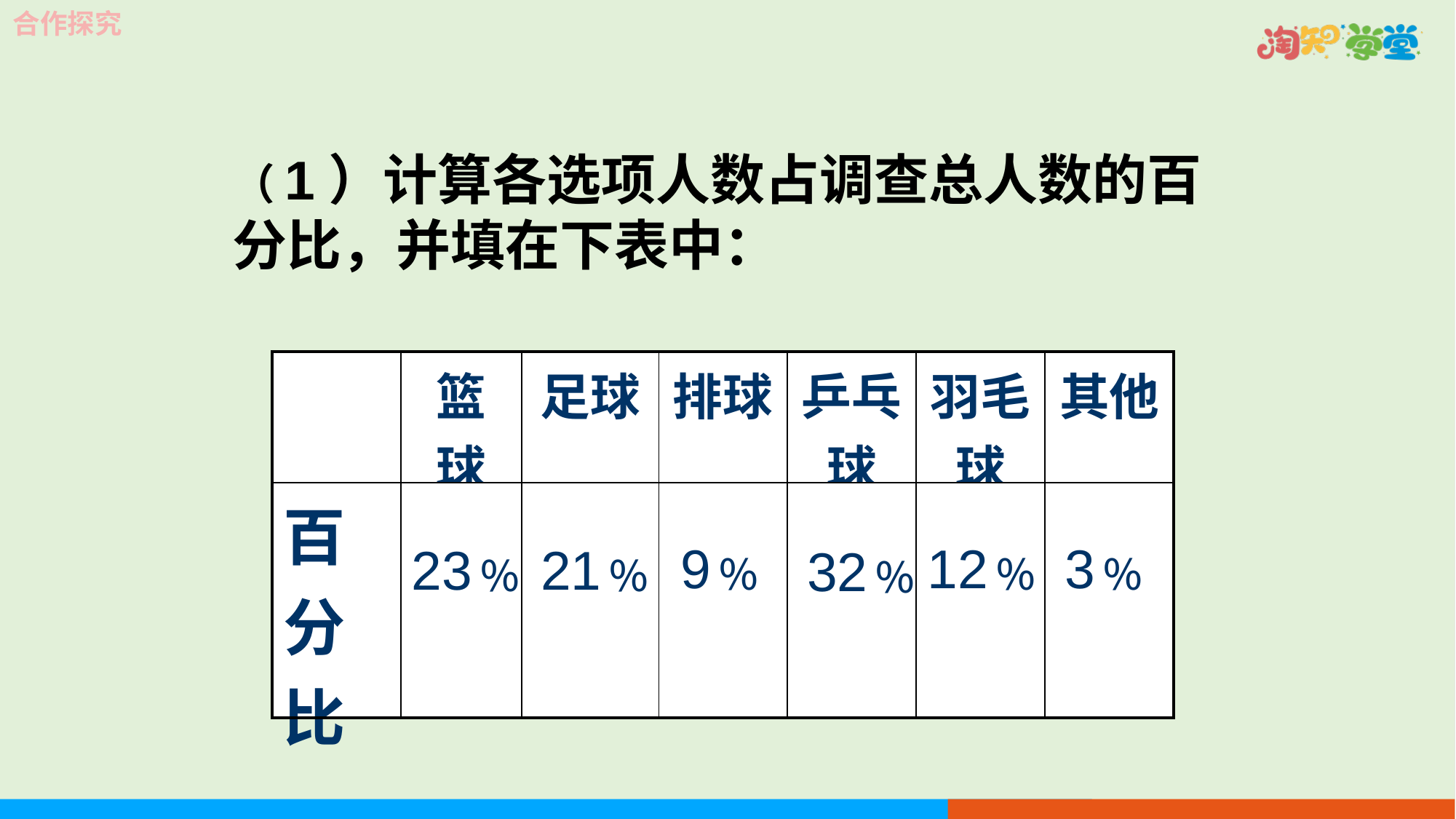

合作探究

（1）计算各选项人数占调查总人数的百分比，并填在下表中：
|  | 篮球 | 足球 | 排球 | 乒乓球 | 羽毛球 | 其他 |
| --- | --- | --- | --- | --- | --- | --- |
| 百分比 |  |  |  |  |  |  |
9﹪
12﹪
3﹪
23﹪
21﹪
32﹪